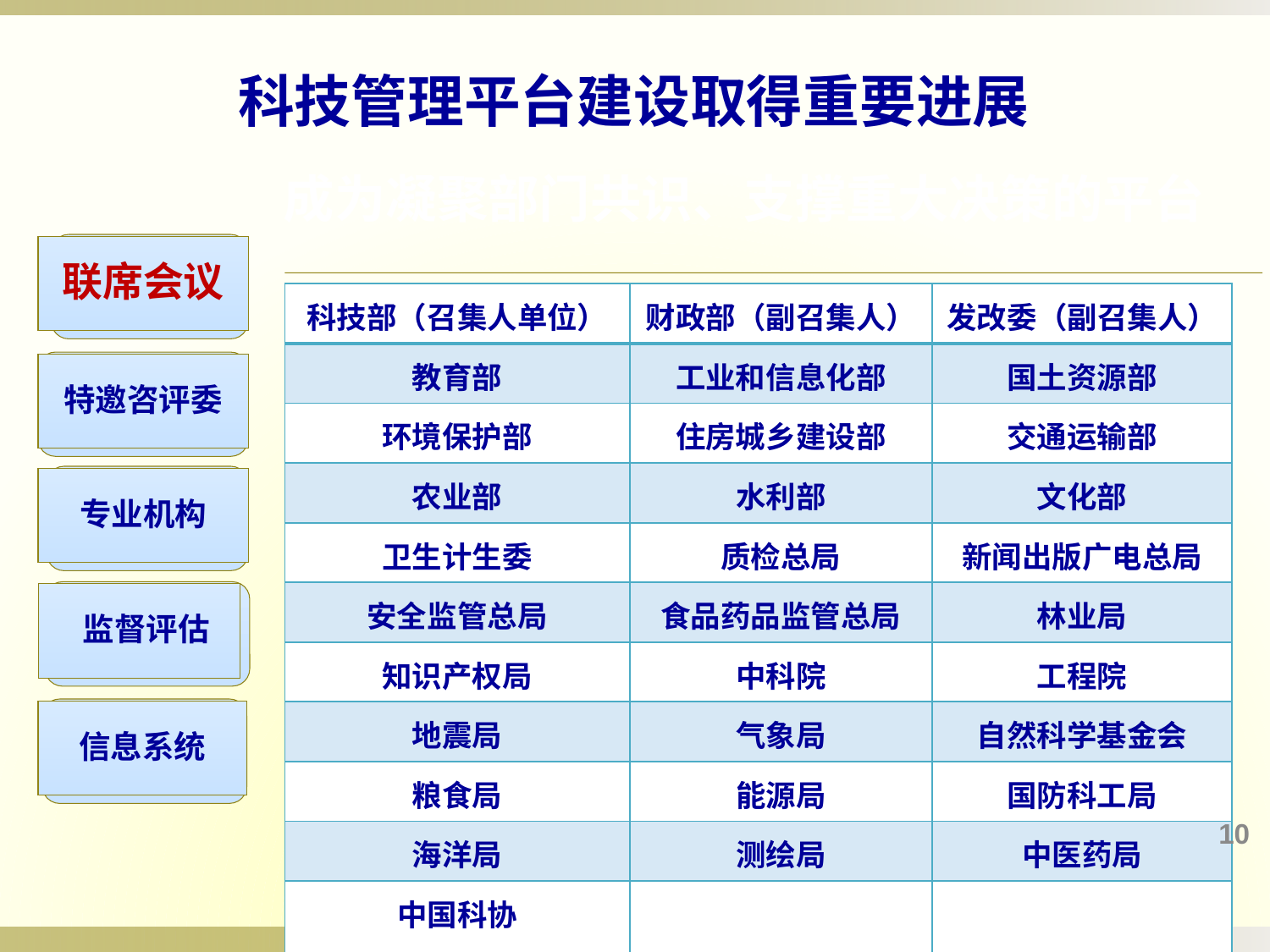

科技管理平台建设取得重要进展
成为凝聚部门共识、支撑重大决策的平台

联席会议

| 科技部（召集人单位） | 财政部（副召集人） | 发改委（副召集人） |
| --- | --- | --- |
| 教育部 | 工业和信息化部 | 国土资源部 |
| 环境保护部 | 住房城乡建设部 | 交通运输部 |
| 农业部 | 水利部 | 文化部 |
| 卫生计生委 | 质检总局 | 新闻出版广电总局 |
| 安全监管总局 | 食品药品监管总局 | 林业局 |
| 知识产权局 | 中科院 | 工程院 |
| 地震局 | 气象局 | 自然科学基金会 |
| 粮食局 | 能源局 | 国防科工局 |
| 海洋局 | 测绘局 | 中医药局 |
| 中国科协 |  |  |

特邀咨评委

专业机构

 监督评估

信息系统
10